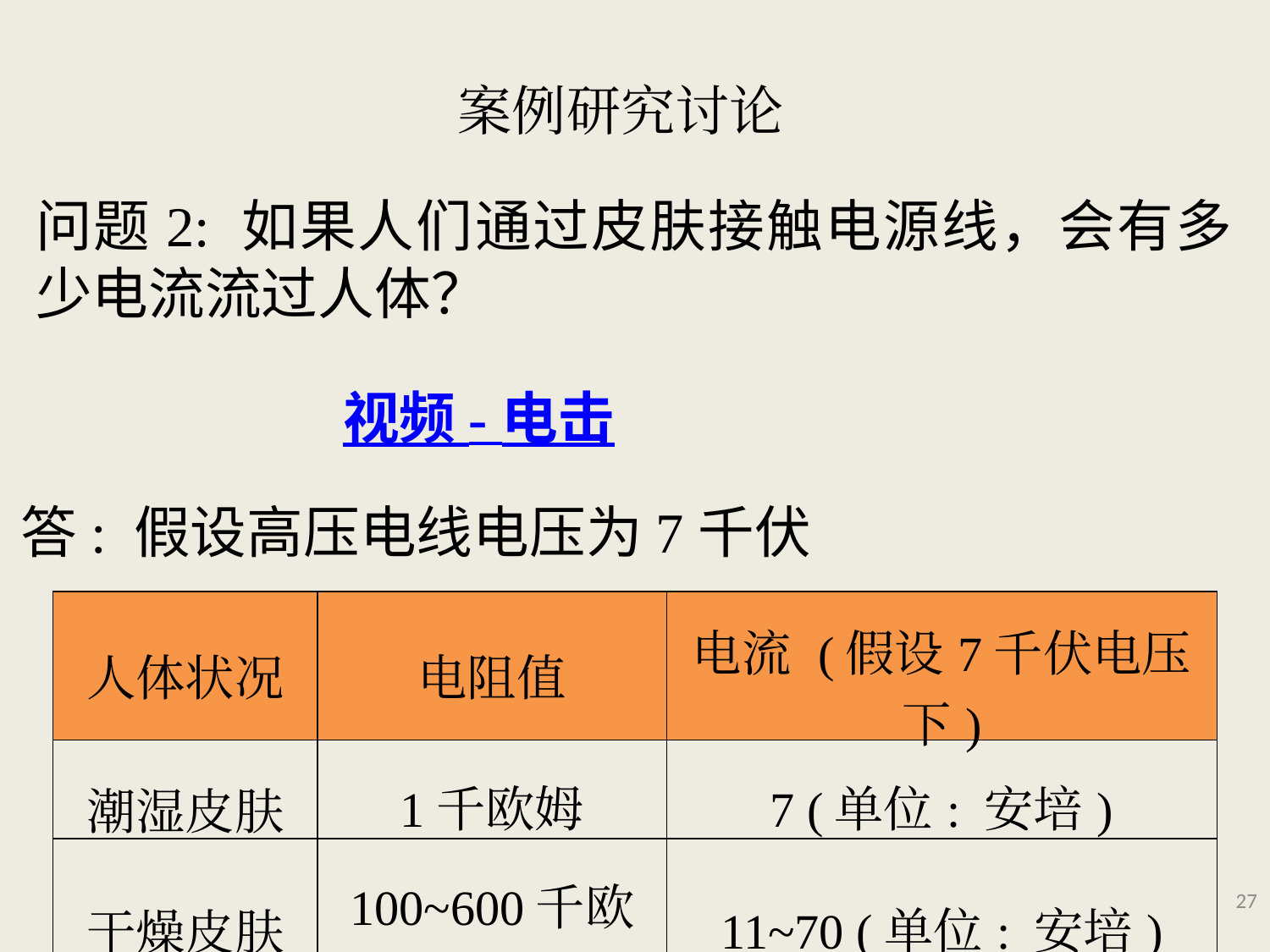

# 案例研究讨论
问题2: 如果人们通过皮肤接触电源线，会有多少电流流过人体？
视频 - 电击
答: 假设高压电线电压为7千伏
| 人体状况 | 电阻值 | 电流 (假设7千伏电压下) |
| --- | --- | --- |
| 潮湿皮肤 | 1千欧姆 | 7 (单位: 安培) |
| 干燥皮肤 | 100~600千欧姆 | 11~70 (单位: 安培) |
27